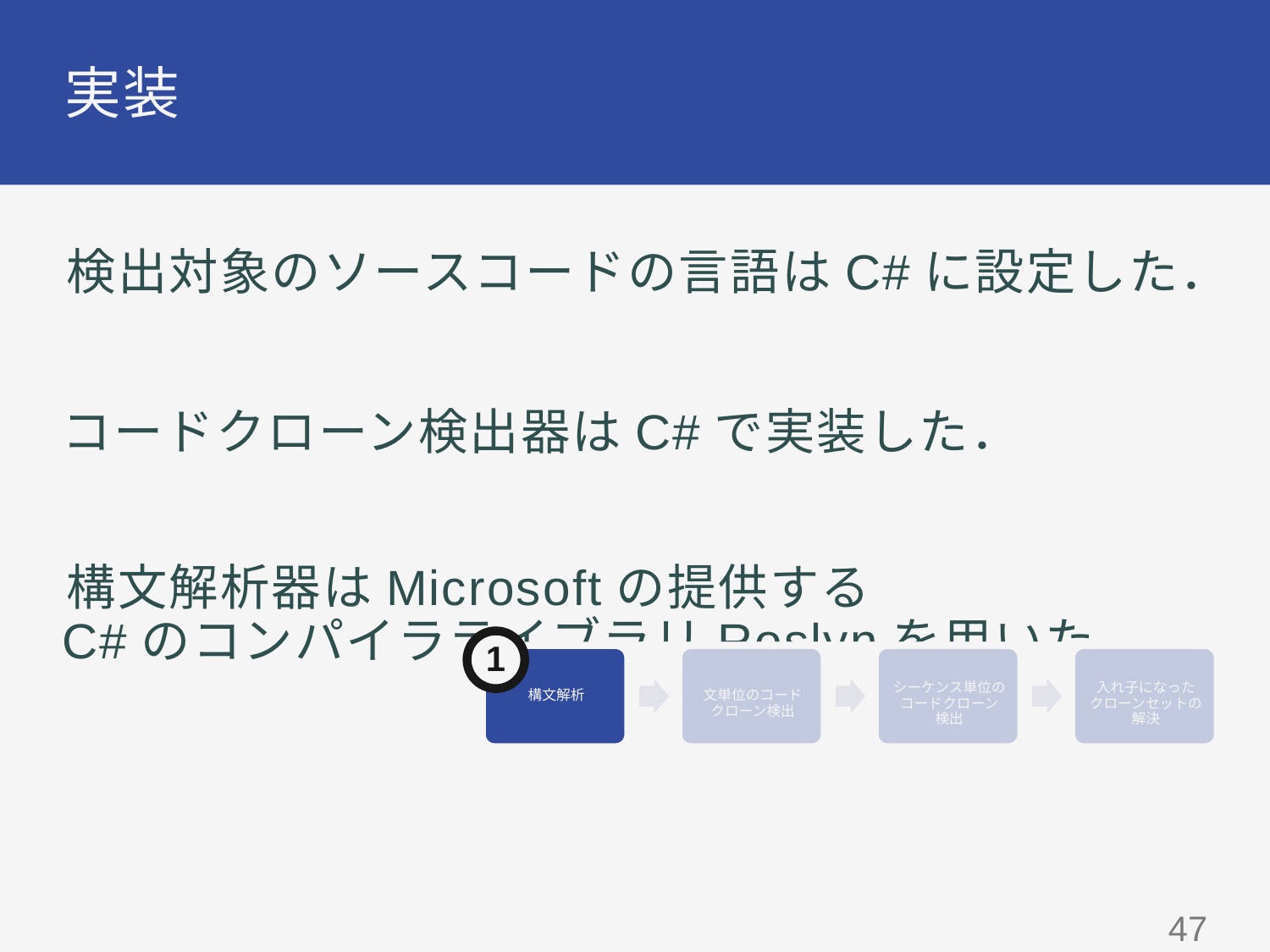

# 実装
検出対象のソースコードの言語はC#に設定した．
コードクローン検出器はC#で実装した．

構文解析器はMicrosoftの提供する
C#のコンパイラライブラリRoslynを用いた．

1
構文解析

文単位のコード
クローン検出

シーケンス単位の
コードクローン
検出

入れ子になった
クローンセットの
解決

47